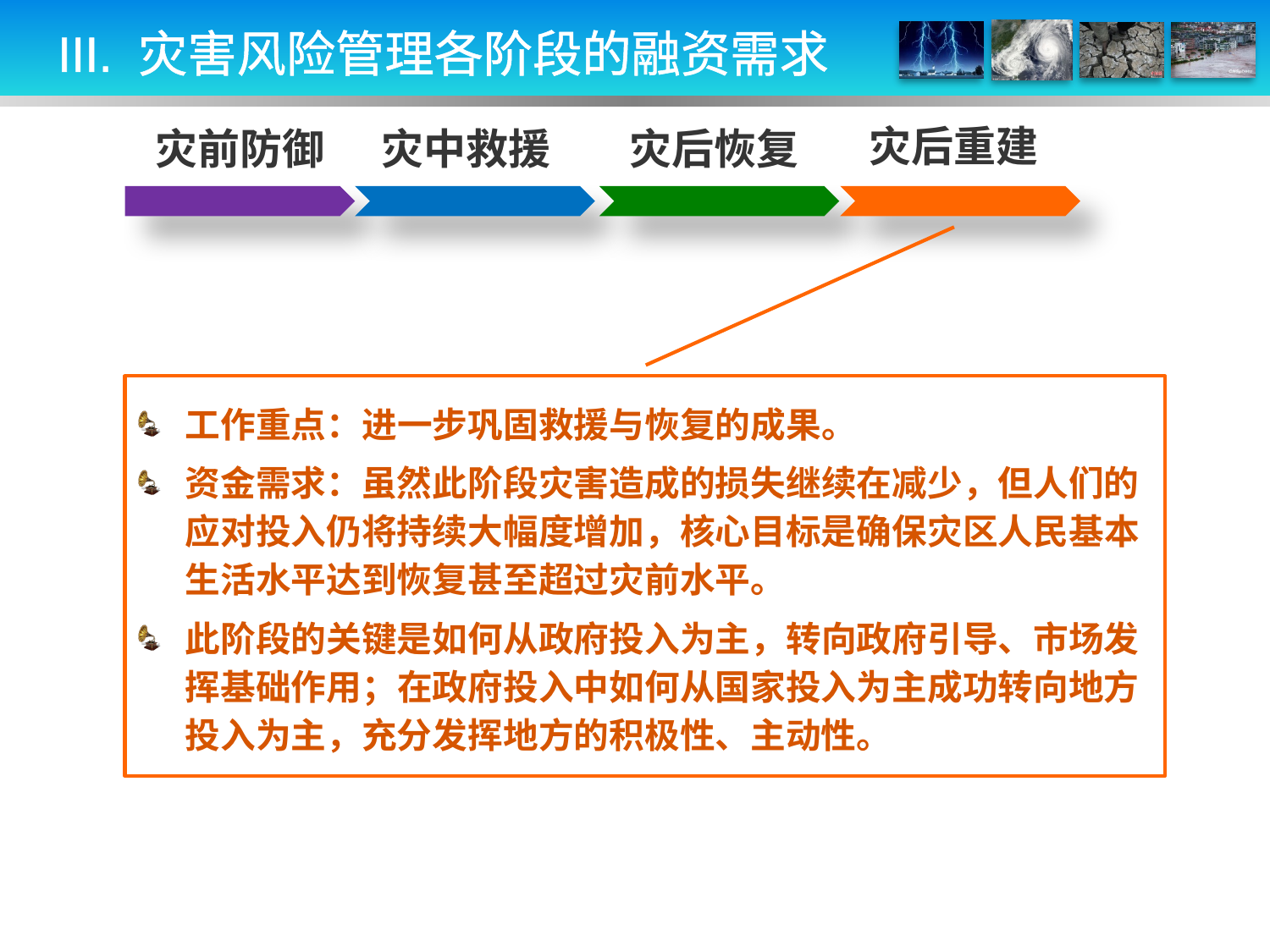

III. 灾害风险管理各阶段的融资需求
灾后重建

灾中救援

灾前防御

灾后恢复

工作重点：进一步巩固救援与恢复的成果。
资金需求：虽然此阶段灾害造成的损失继续在减少，但人们的应对投入仍将持续大幅度增加，核心目标是确保灾区人民基本生活水平达到恢复甚至超过灾前水平。
此阶段的关键是如何从政府投入为主，转向政府引导、市场发挥基础作用；在政府投入中如何从国家投入为主成功转向地方投入为主，充分发挥地方的积极性、主动性。